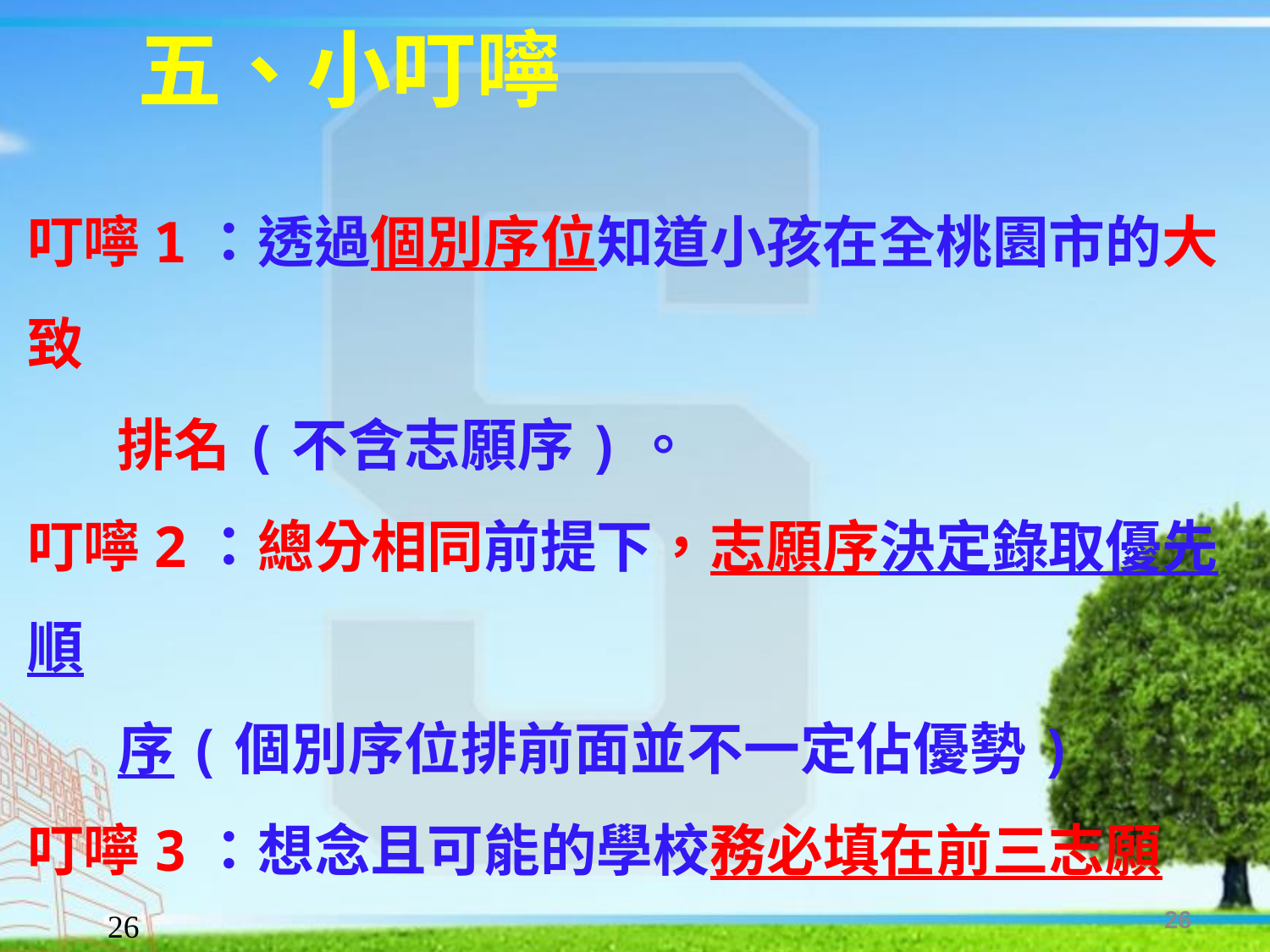

五、小叮嚀
叮嚀1：透過個別序位知道小孩在全桃園市的大致
       排名(不含志願序)。
叮嚀2：總分相同前提下，志願序決定錄取優先順
       序(個別序位排前面並不一定佔優勢)
叮嚀3：想念且可能的學校務必填在前三志願
26